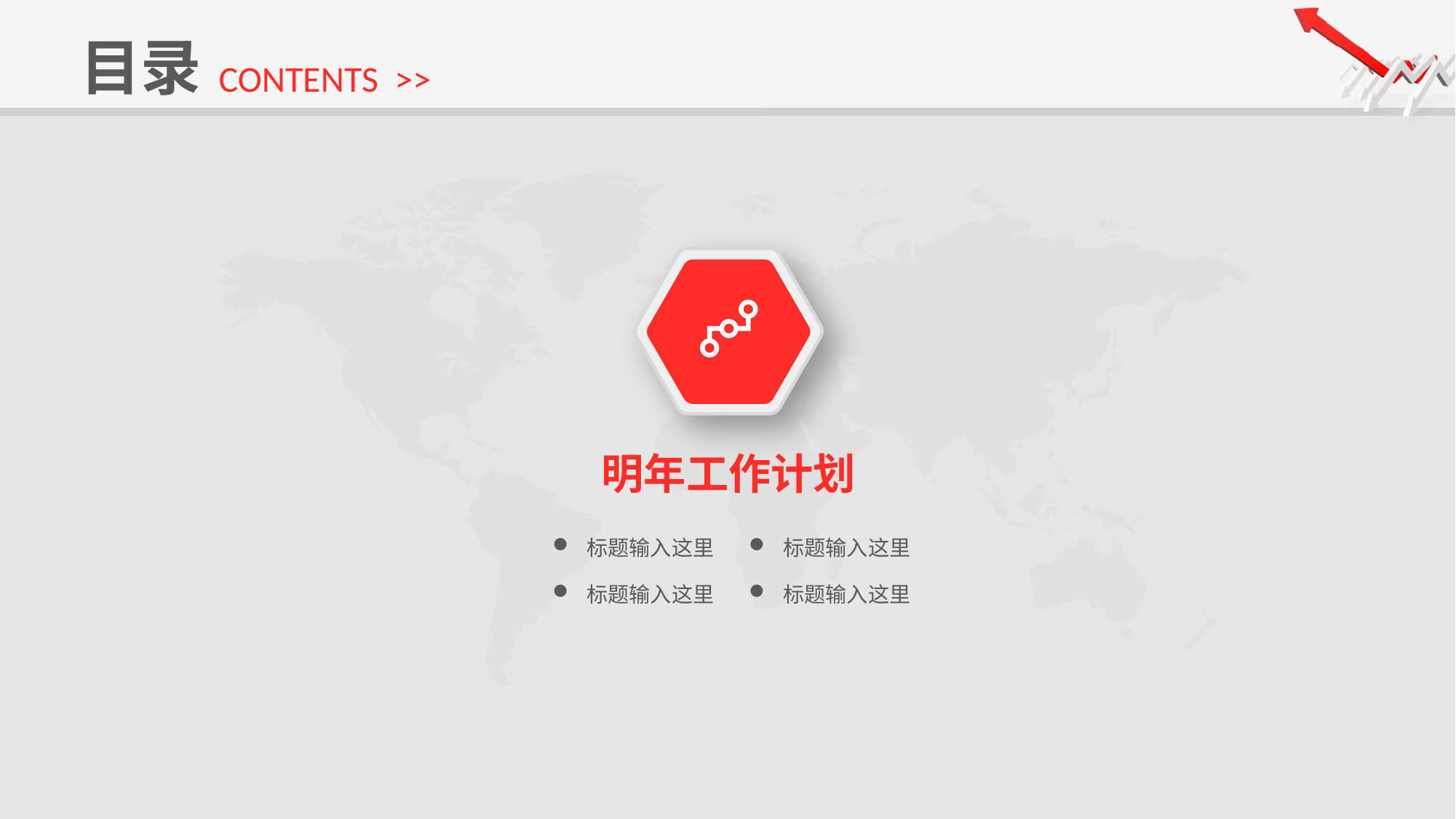

目录
CONTENTS  >>

明年工作计划
标题输入这里
标题输入这里
标题输入这里
标题输入这里